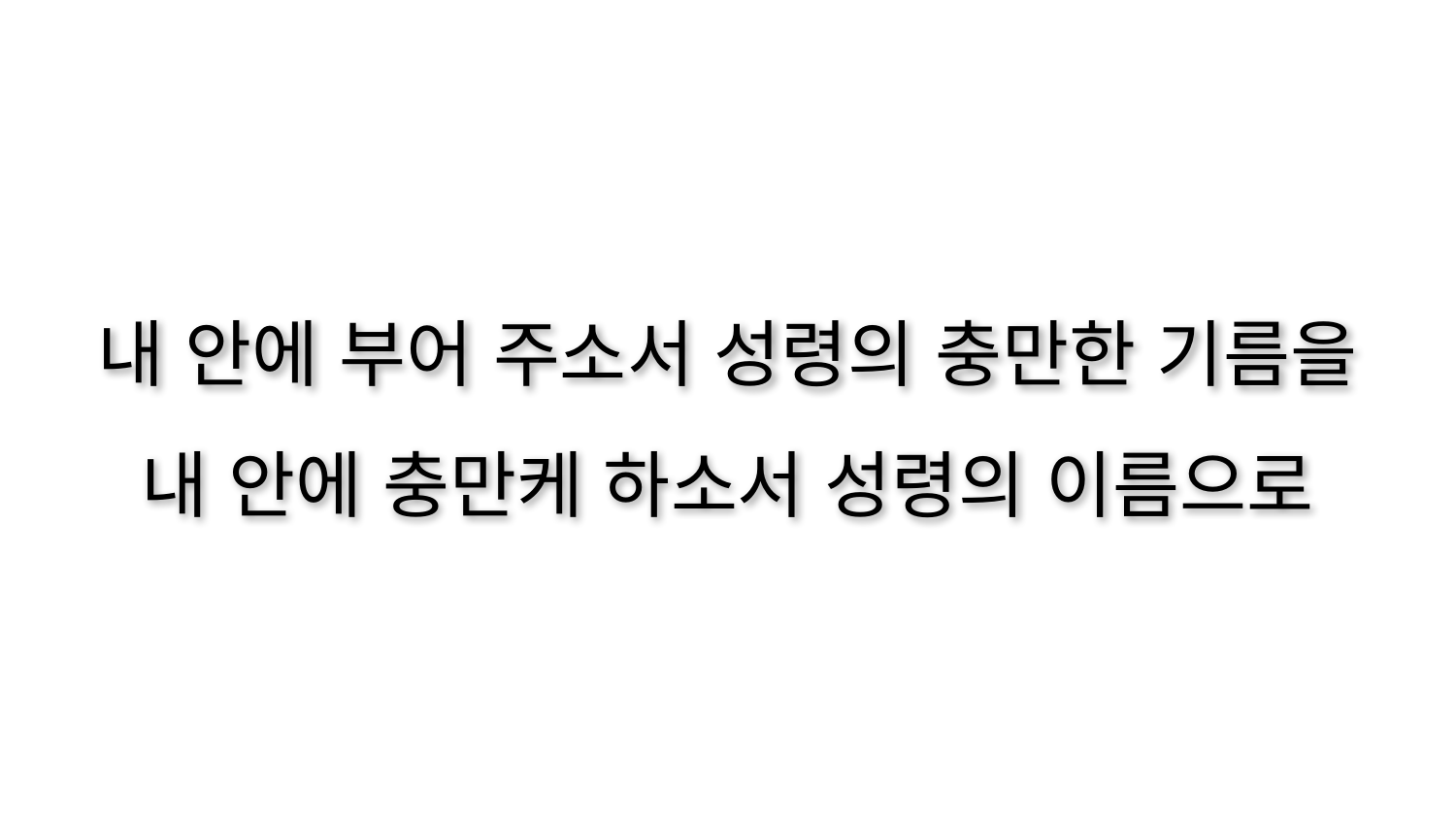

내 안에 부어 주소서 성령의 충만한 기름을
내 안에 충만케 하소서 성령의 이름으로